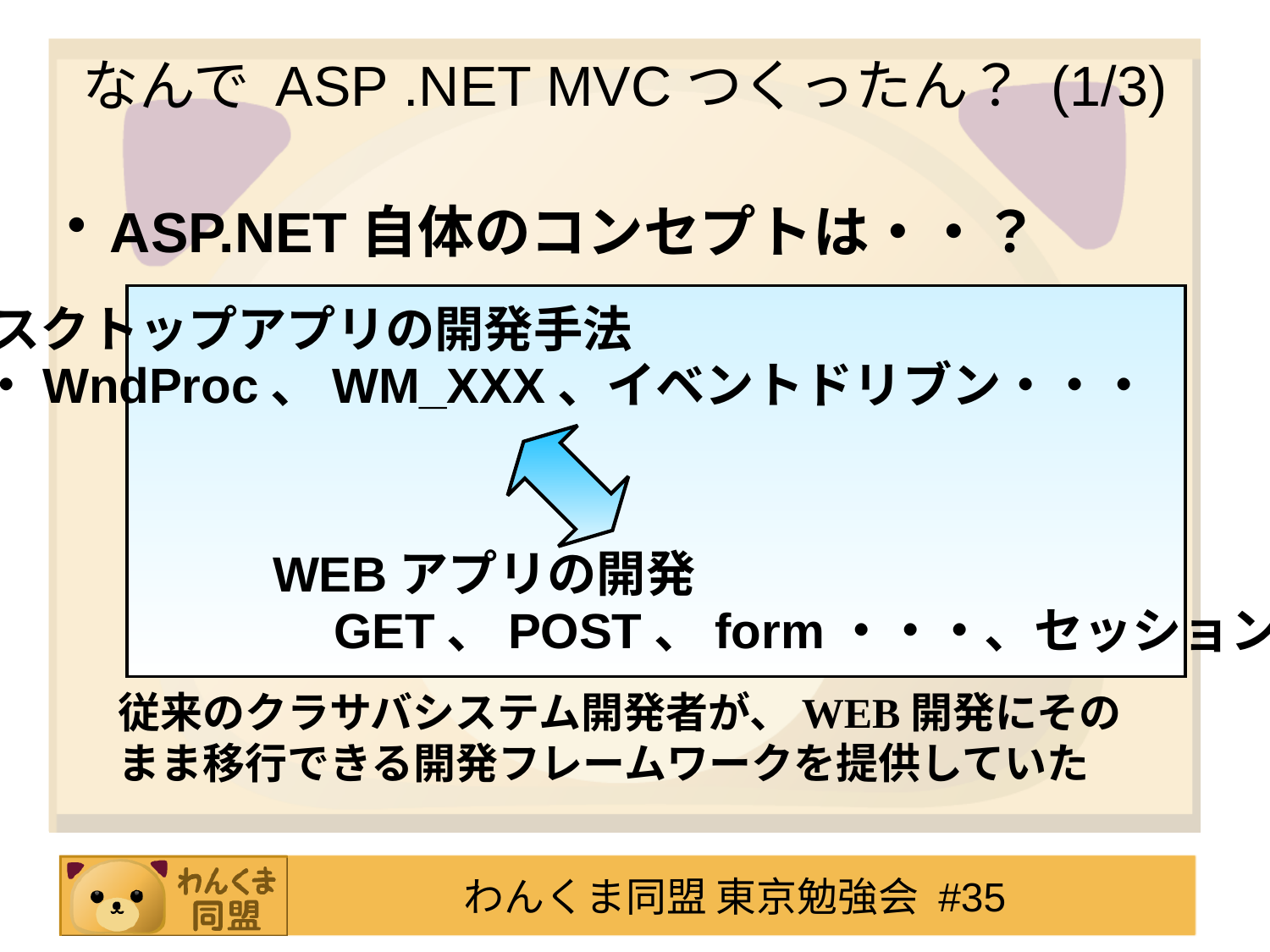

なんで ASP .NET MVCつくったん？ (1/3)
ASP.NET自体のコンセプトは・・？

デスクトップアプリの開発手法
	・WndProc、WM_XXX、イベントドリブン・・・

WEBアプリの開発
　GET、POST、form・・・、セッション
従来のクラサバシステム開発者が、WEB開発にその
まま移行できる開発フレームワークを提供していた